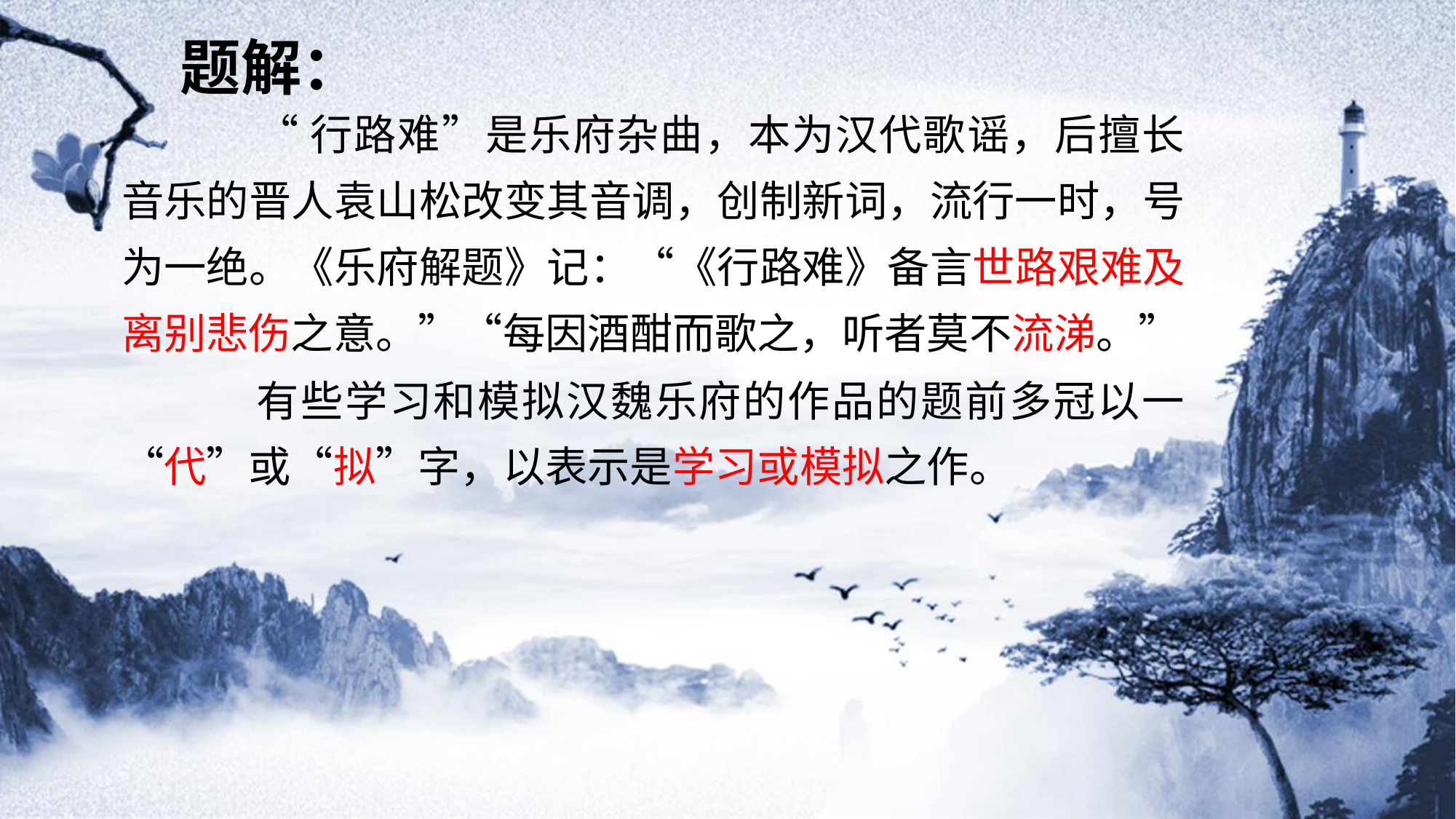

# 题解：
“行路难”是乐府杂曲，本为汉代歌谣，后擅长音乐的晋人袁山松改变其音调，创制新词，流行一时，号为一绝。《乐府解题》记：“《行路难》备言世路艰难及离别悲伤之意。”“每因酒酣而歌之，听者莫不流涕。”
有些学习和模拟汉魏乐府的作品的题前多冠以一“代”或“拟”字，以表示是学习或模拟之作。